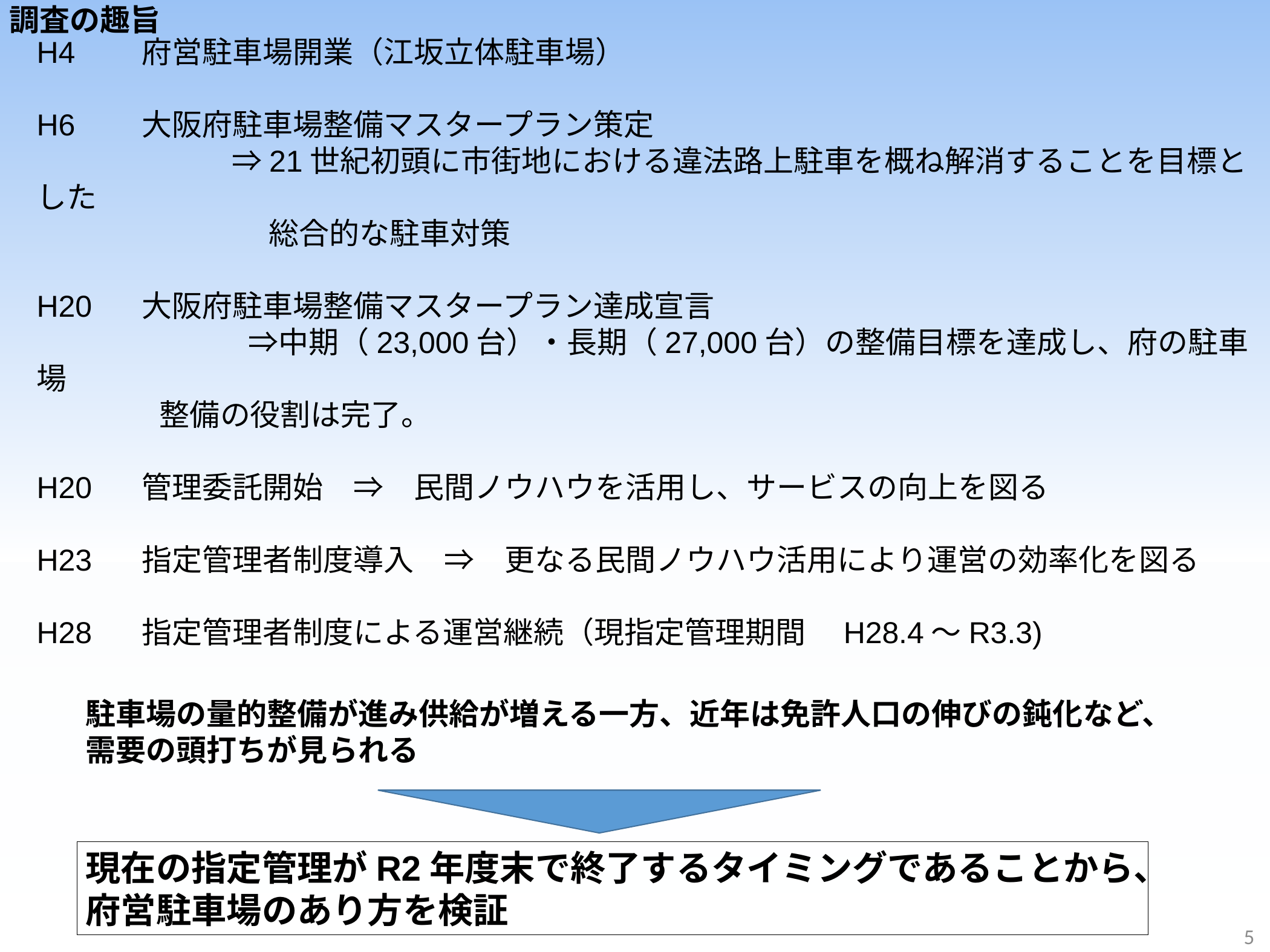

調査の趣旨
H4       府営駐車場開業（江坂立体駐車場）

H6       大阪府駐車場整備マスタープラン策定
　　　　　 　 ⇒21世紀初頭に市街地における違法路上駐車を概ね解消することを目標とした
　　　　　 　 　 総合的な駐車対策

H20     大阪府駐車場整備マスタープラン達成宣言
　　　　　　　⇒中期（23,000台）・長期（27,000台）の整備目標を達成し、府の駐車場
                 整備の役割は完了。

H20     管理委託開始　⇒　民間ノウハウを活用し、サービスの向上を図る

H23     指定管理者制度導入　⇒　更なる民間ノウハウ活用により運営の効率化を図る

H28     指定管理者制度による運営継続（現指定管理期間　H28.4～R3.3)
駐車場の量的整備が進み供給が増える一方、近年は免許人口の伸びの鈍化など、
需要の頭打ちが見られる

現在の指定管理がR2年度末で終了するタイミングであることから、府営駐車場のあり方を検証
5